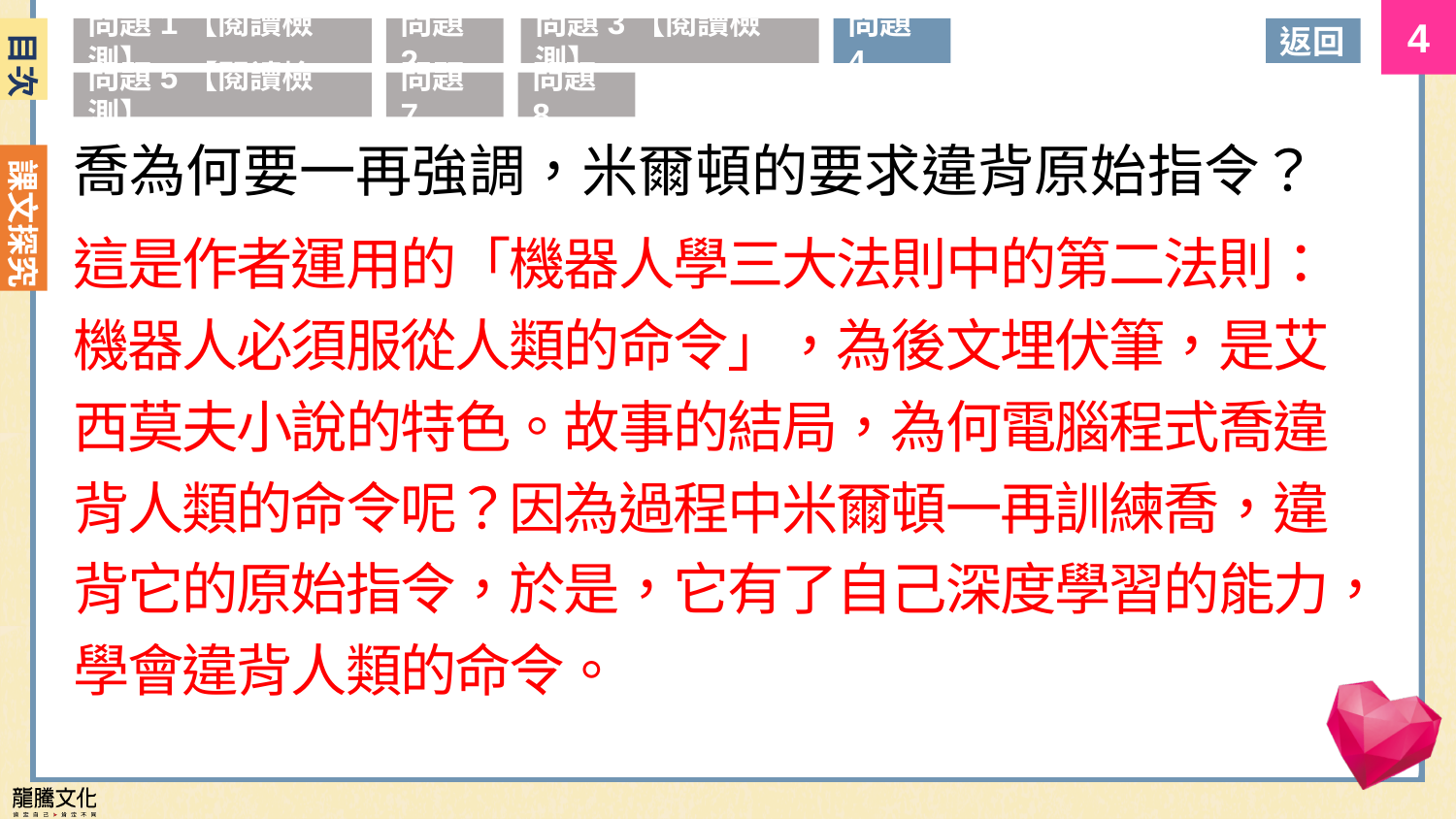

目次
問題1【閱讀檢測】
問題2
問題3【閱讀檢測】
問題4
返回
問題5【閱讀檢測】
問題7
問題8
喬為何要一再強調，米爾頓的要求違背原始指令？
這是作者運用的「機器人學三大法則中的第二法則：機器人必須服從人類的命令」，為後文埋伏筆，是艾西莫夫小說的特色。故事的結局，為何電腦程式喬違背人類的命令呢？因為過程中米爾頓一再訓練喬，違背它的原始指令，於是，它有了自己深度學習的能力，學會違背人類的命令。